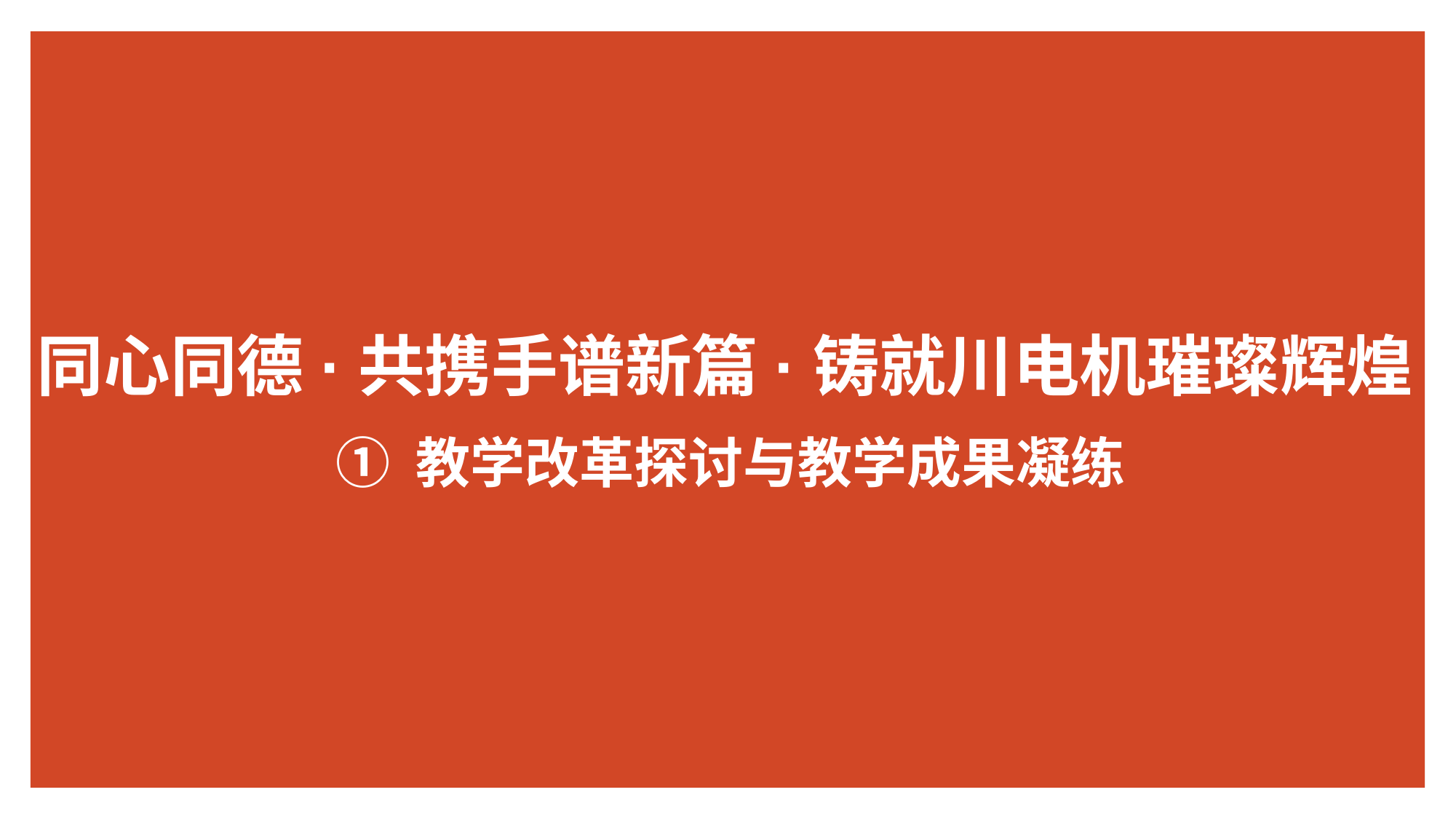

同心同德·共携手谱新篇·铸就川电机璀璨辉煌
① 教学改革探讨与教学成果凝练